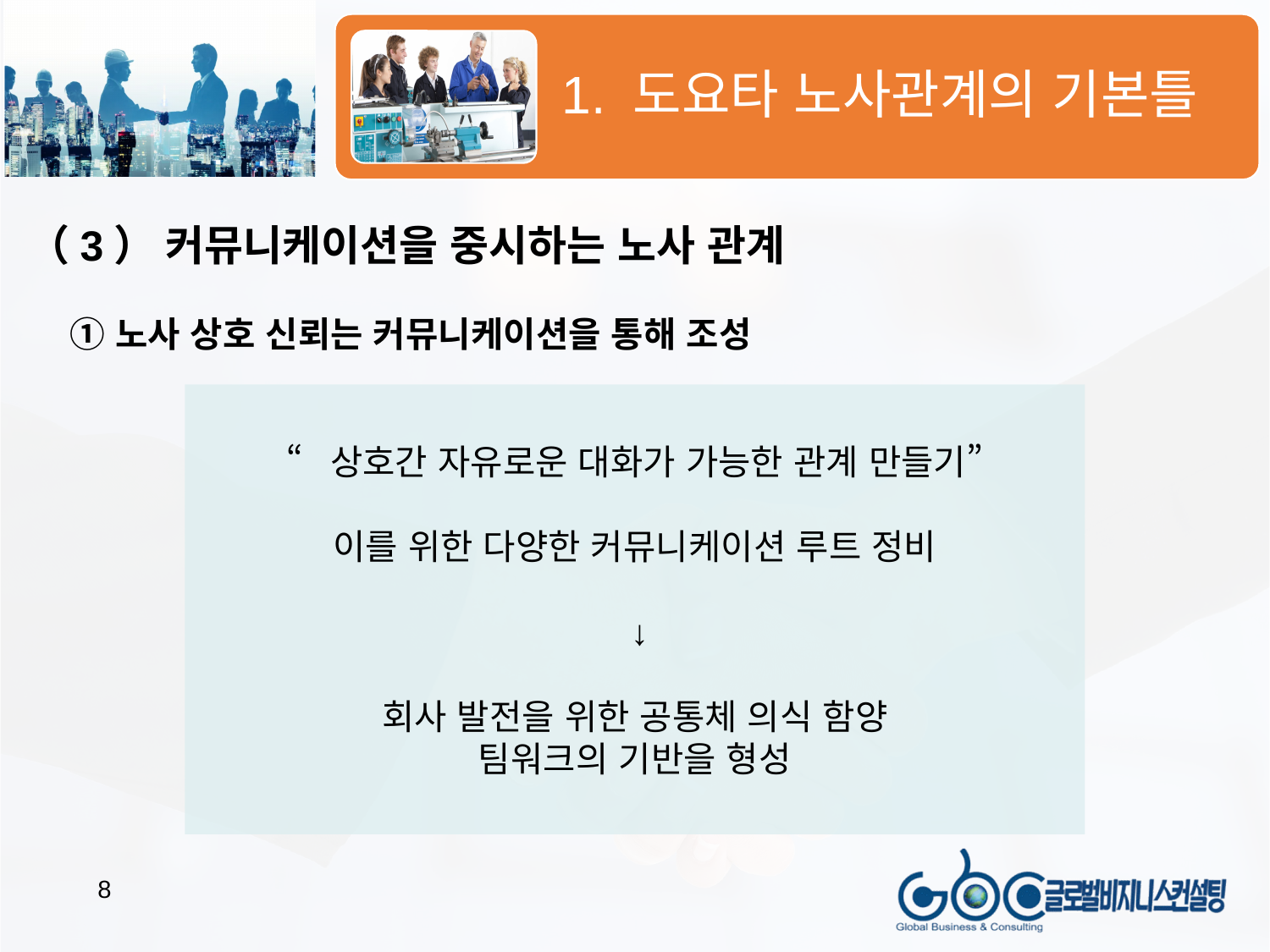

1. 도요타 노사관계의 기본틀
（3） 커뮤니케이션을 중시하는 노사 관계

　① 노사 상호 신뢰는 커뮤니케이션을 통해 조성
“상호간 자유로운 대화가 가능한 관계 만들기”

이를 위한 다양한 커뮤니케이션 루트 정비

 ↓

회사 발전을 위한 공통체 의식 함양
팀워크의 기반을 형성
8